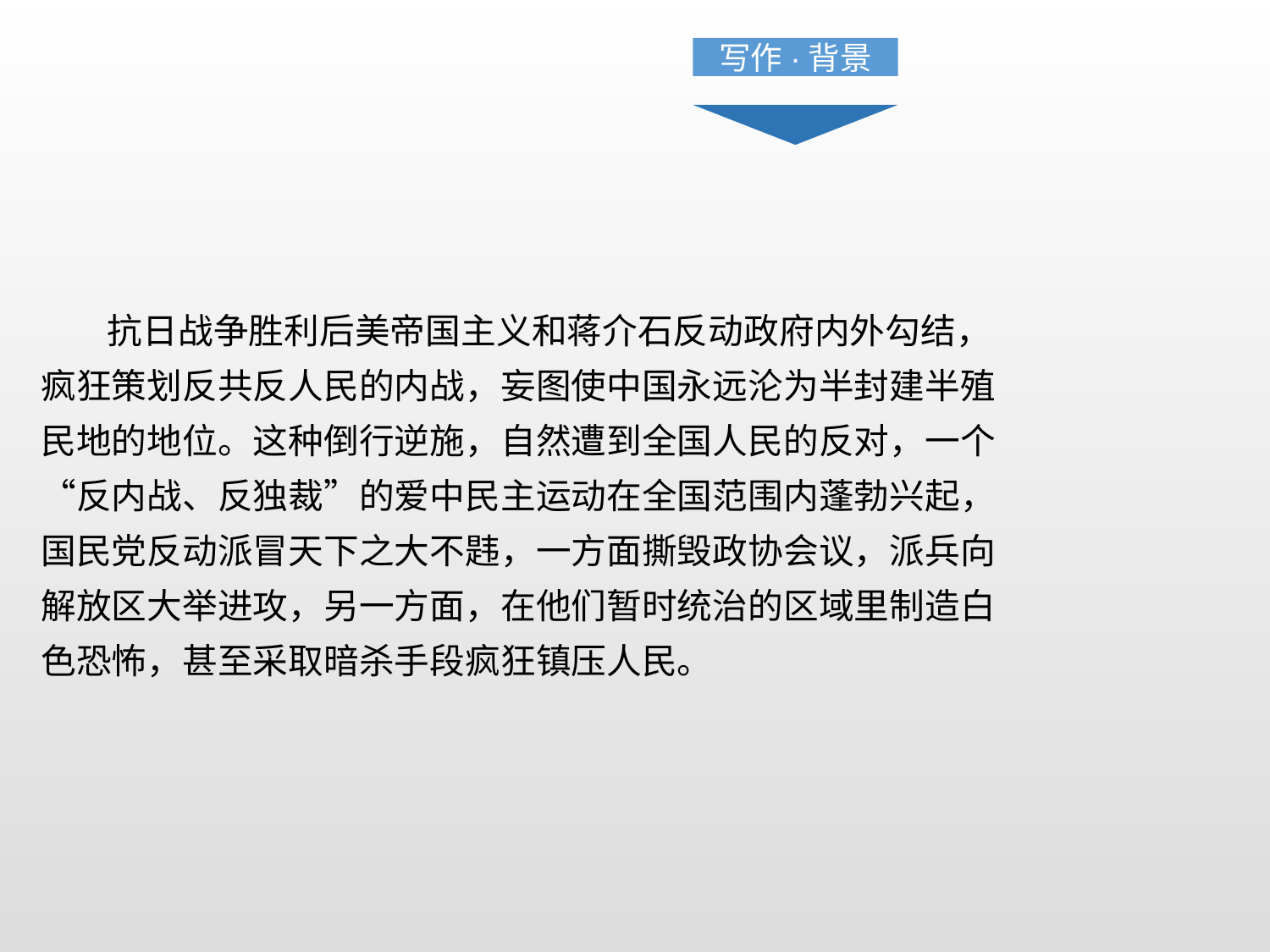

写作·背景

           抗日战争胜利后美帝国主义和蒋介石反动政府内外勾结，疯狂策划反共反人民的内战，妄图使中国永远沦为半封建半殖民地的地位。这种倒行逆施，自然遭到全国人民的反对，一个“反内战、反独裁”的爱中民主运动在全国范围内蓬勃兴起，国民党反动派冒天下之大不韪，一方面撕毁政协会议，派兵向解放区大举进攻，另一方面，在他们暂时统治的区域里制造白色恐怖，甚至采取暗杀手段疯狂镇压人民。